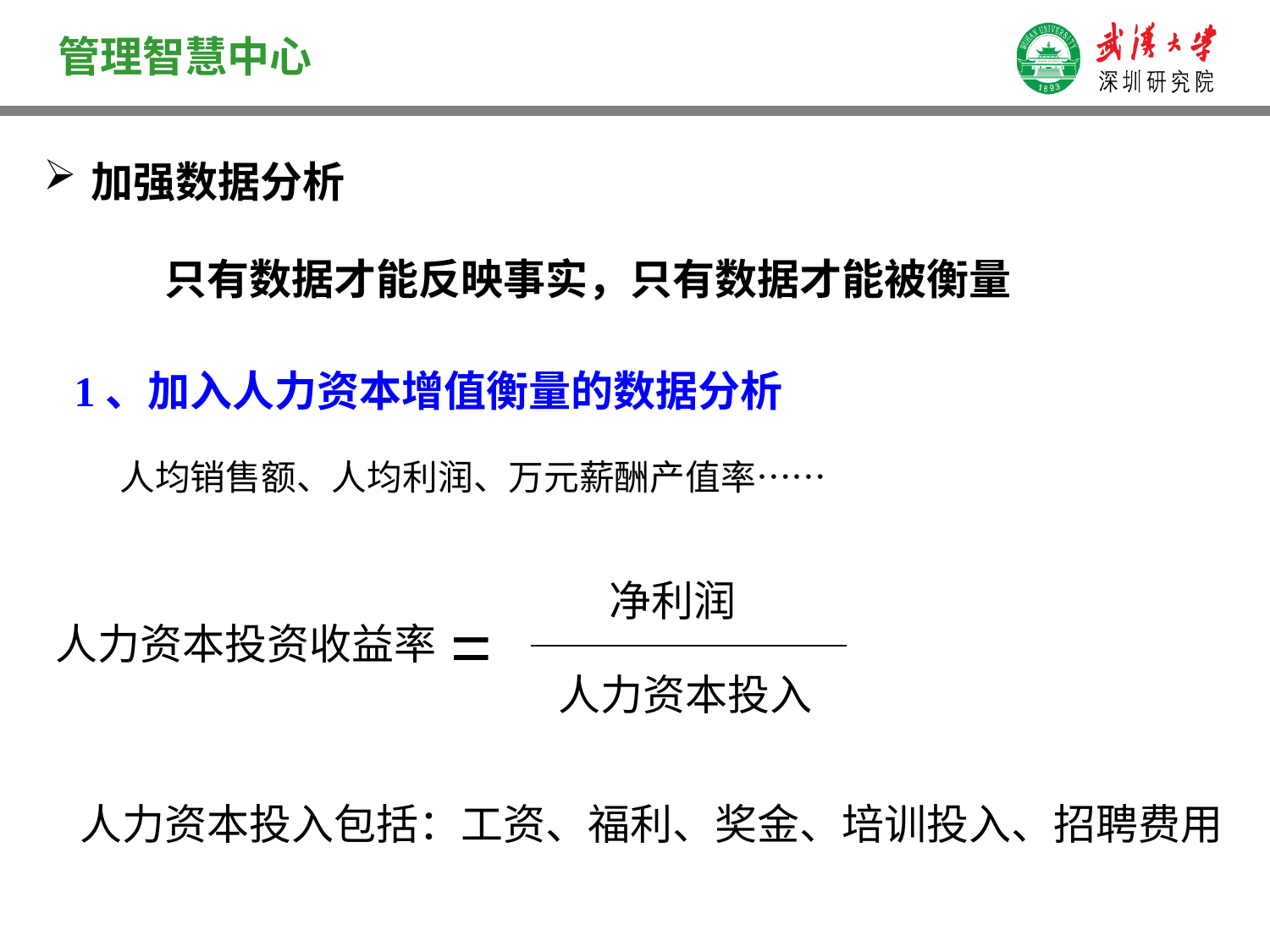

加强数据分析
只有数据才能反映事实，只有数据才能被衡量
1、加入人力资本增值衡量的数据分析
人均销售额、人均利润、万元薪酬产值率……
净利润
=
人力资本投资收益率
人力资本投入
人力资本投入包括：工资、福利、奖金、培训投入、招聘费用